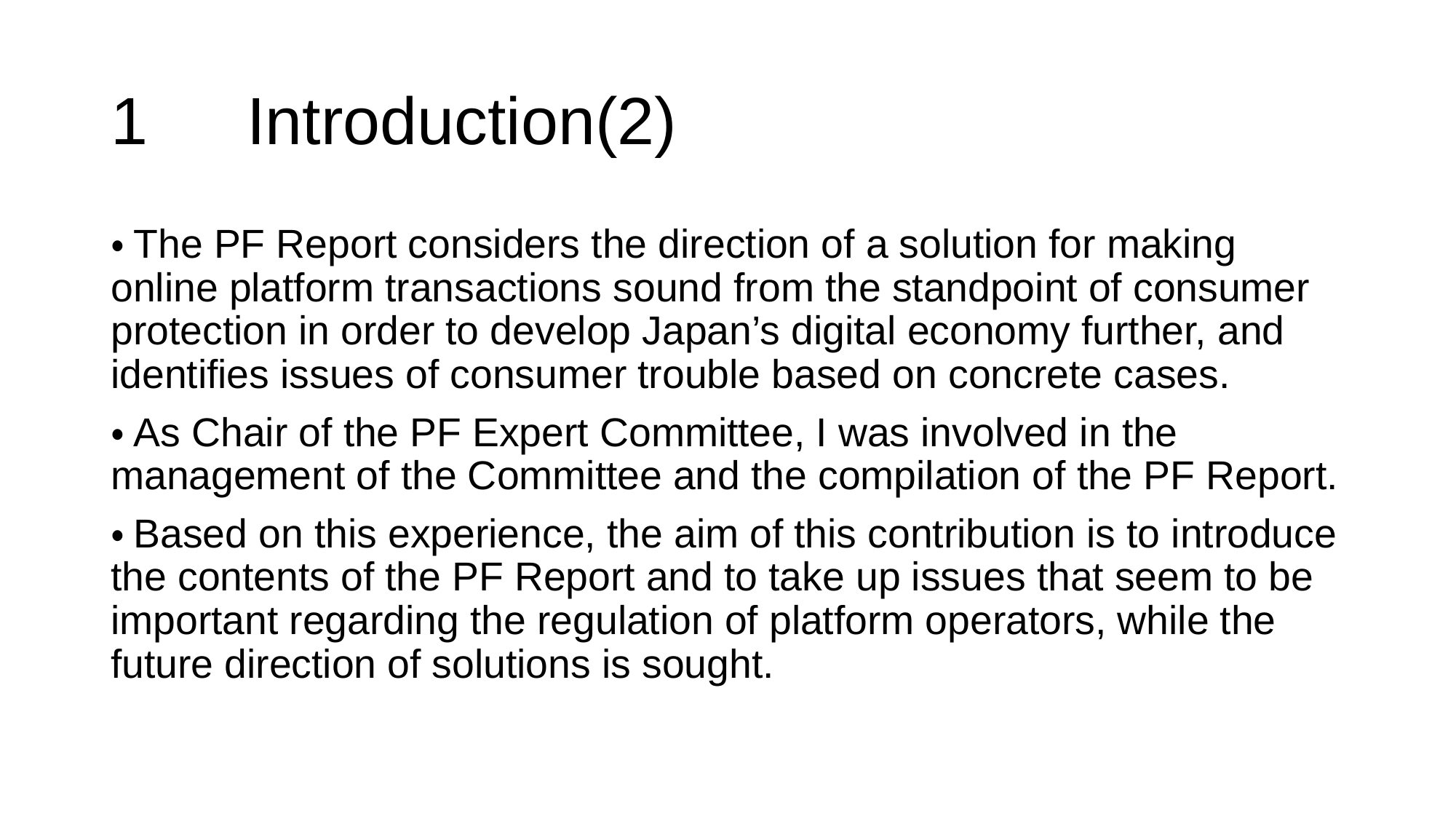

# 1　Introduction(2)
・The PF Report considers the direction of a solution for making online platform transactions sound from the standpoint of consumer protection in order to develop Japan’s digital economy further, and identifies issues of consumer trouble based on concrete cases.
・As Chair of the PF Expert Committee, I was involved in the management of the Committee and the compilation of the PF Report.
・Based on this experience, the aim of this contribution is to introduce the contents of the PF Report and to take up issues that seem to be important regarding the regulation of platform operators, while the future direction of solutions is sought.